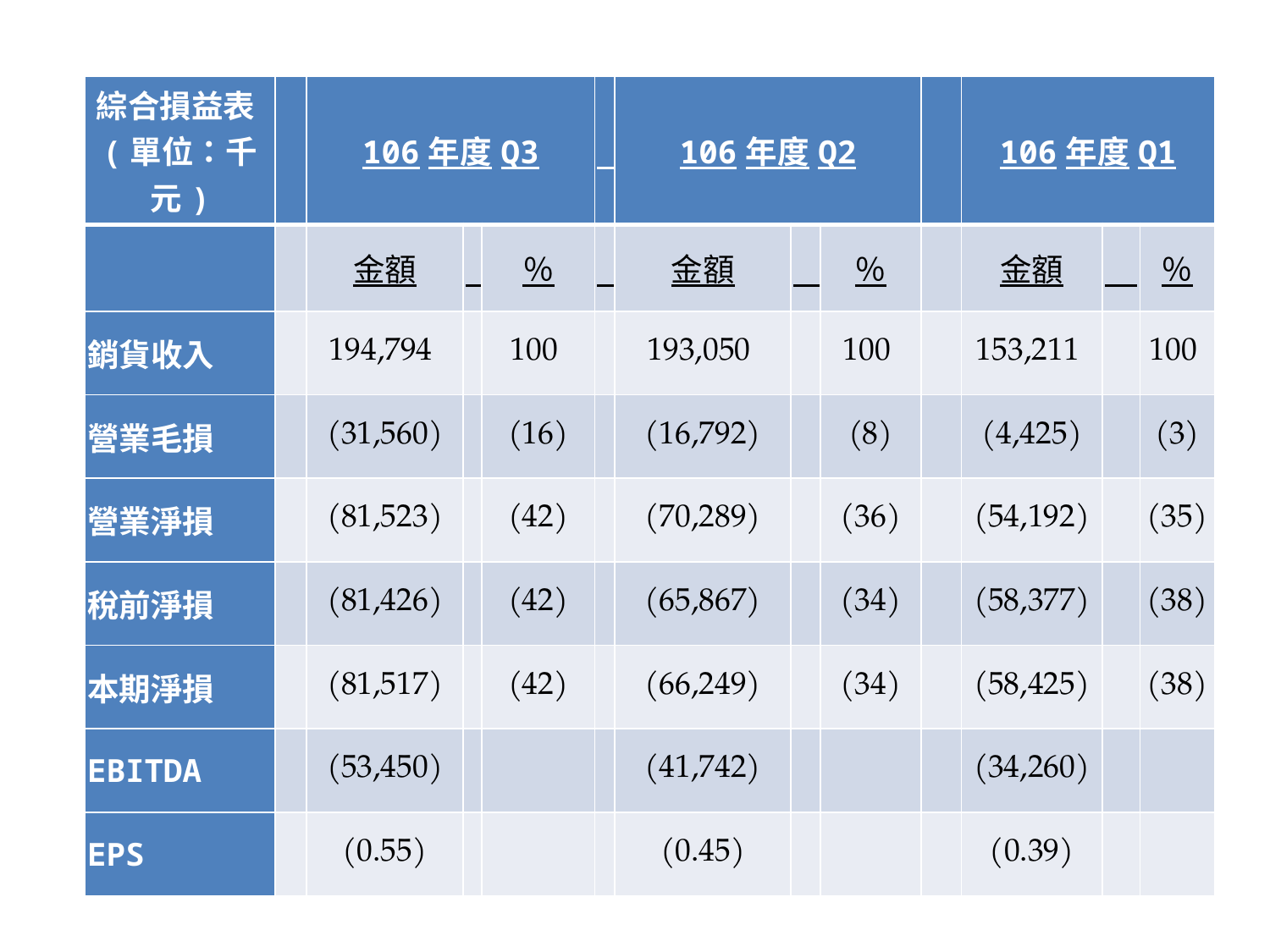

| 綜合損益表(單位：千元) |  | 106年度Q3 |  |  |  | 106年度Q2 |  |  |  | 106年度Q1 |  |  |
| --- | --- | --- | --- | --- | --- | --- | --- | --- | --- | --- | --- | --- |
|  |  | 金額 |  | ％ |  | 金額 |  | ％ |  | 金額 |  | ％ |
| 銷貨收入 |  | 194,794 |  | 100 |  | 193,050 |  | 100 |  | 153,211 |  | 100 |
| 營業毛損 |  | (31,560) |  | (16) |  | (16,792) |  | (8) |  | (4,425) |  | (3) |
| 營業淨損 |  | (81,523) |  | (42) |  | (70,289) |  | (36) |  | (54,192) |  | (35) |
| 稅前淨損 |  | (81,426) |  | (42) |  | (65,867) |  | (34) |  | (58,377) |  | (38) |
| 本期淨損 |  | (81,517) |  | (42) |  | (66,249) |  | (34) |  | (58,425) |  | (38) |
| EBITDA |  | (53,450) |  |  |  | (41,742) |  |  |  | (34,260) |  |  |
| EPS |  | (0.55) |  |  |  | (0.45) |  |  |  | (0.39) |  |  |
#